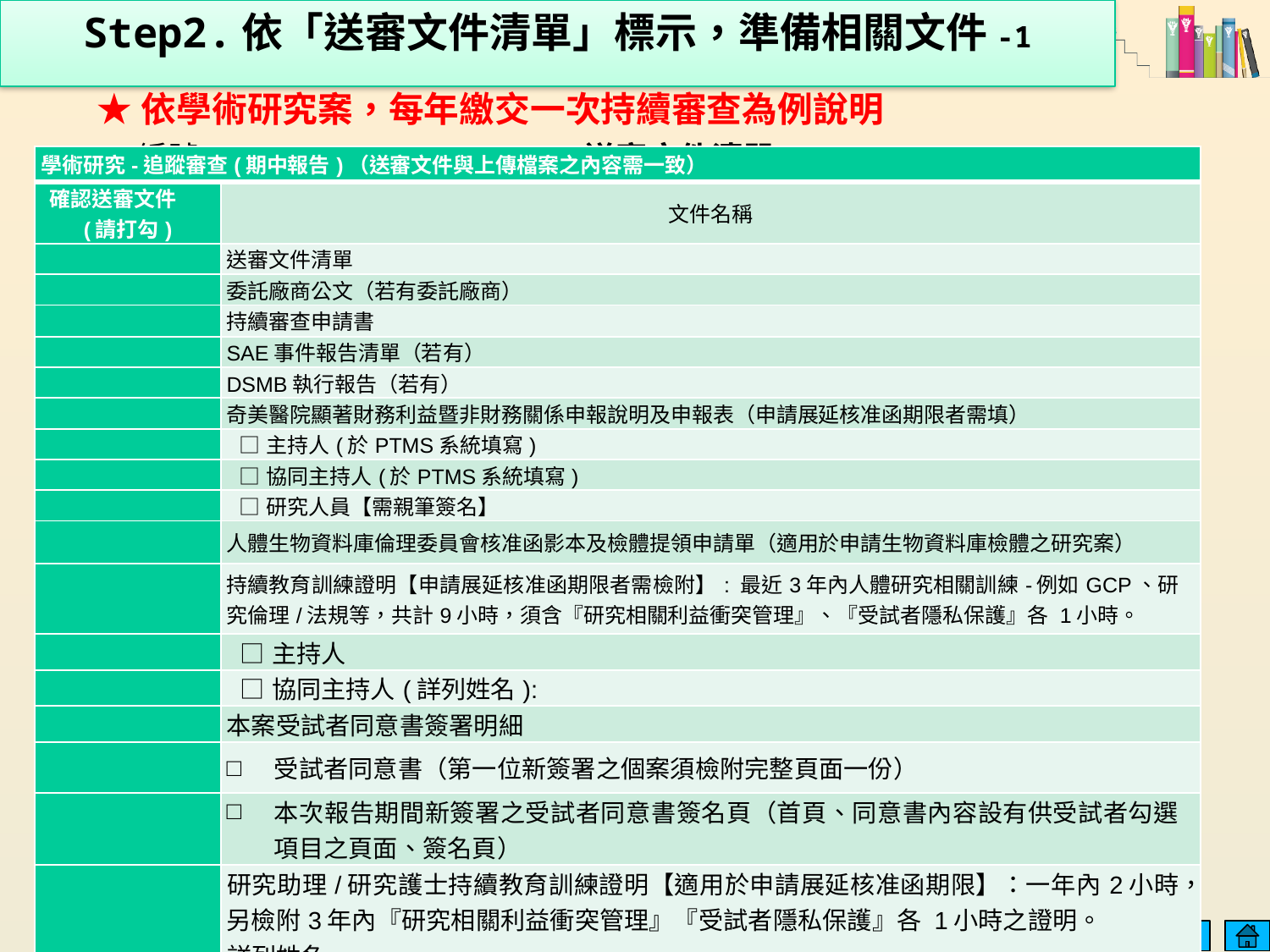

# Step2.依「送審文件清單」標示，準備相關文件-1
★依學術研究案，每年繳交一次持續審查為例說明
IRB編號：                                                 送審文件清單

| 學術研究-追蹤審查(期中報告)（送審文件與上傳檔案之內容需一致） |  |
| --- | --- |
| 確認送審文件 (請打勾) | 文件名稱 |
|  | 送審文件清單 |
|  | 委託廠商公文（若有委託廠商） |
|  | 持續審查申請書 |
|  | SAE事件報告清單（若有） |
|  | DSMB執行報告（若有） |
|  | 奇美醫院顯著財務利益暨非財務關係申報說明及申報表（申請展延核准函期限者需填） |
|  | □主持人(於PTMS系統填寫) |
|  | □協同主持人(於PTMS系統填寫) |
|  | □研究人員【需親筆簽名】 |
|  | 人體生物資料庫倫理委員會核准函影本及檢體提領申請單（適用於申請生物資料庫檢體之研究案） |
|  | 持續教育訓練證明【申請展延核准函期限者需檢附】: 最近3年內人體研究相關訓練-例如GCP、研究倫理/法規等，共計9小時，須含『研究相關利益衝突管理』、『受試者隱私保護』各 1小時。 |
|  | □主持人 |
|  | □協同主持人(詳列姓名): |
|  | 本案受試者同意書簽署明細 |
|  | 受試者同意書（第一位新簽署之個案須檢附完整頁面一份） |
|  | 本次報告期間新簽署之受試者同意書簽名頁（首頁、同意書內容設有供受試者勾選項目之頁面、簽名頁） |
|  | 研究助理/研究護士持續教育訓練證明【適用於申請展延核准函期限】：一年內2小時，另檢附3年內『研究相關利益衝突管理』『受試者隱私保護』各 1小時之證明。 詳列姓名: |
|  | 審查費收據（若有） |
|  | 此次期中報告，須展延IRB核准函期限(請打勾註明) |